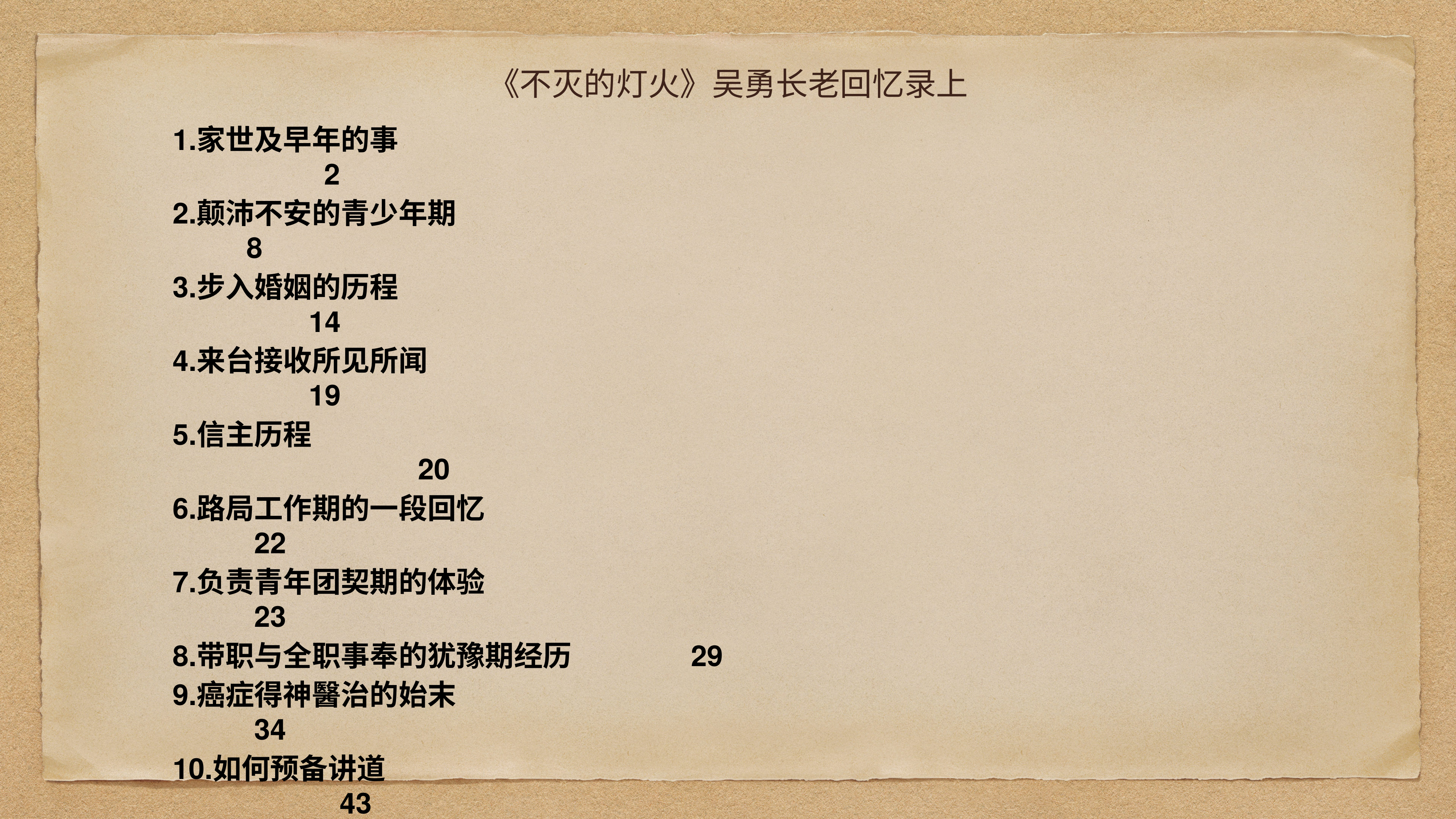

# 《不灭的灯火》吴勇长老回忆录上

家世及早年的事									 2
颠沛不安的青少年期						     8
步入婚姻的历程									14
来台接收所见所闻								19
信主历程												20
路局工作期的一段回忆						22
负责青年团契期的体验						23
带职与全职事奉的犹豫期经历			29
癌症得神醫治的始末							34
如何预备讲道									   43
  南京东路礼拜堂建堂史					45
  谈谈【卫道】									46
  再回星加坡										50
 吴勇长老大事记                           56